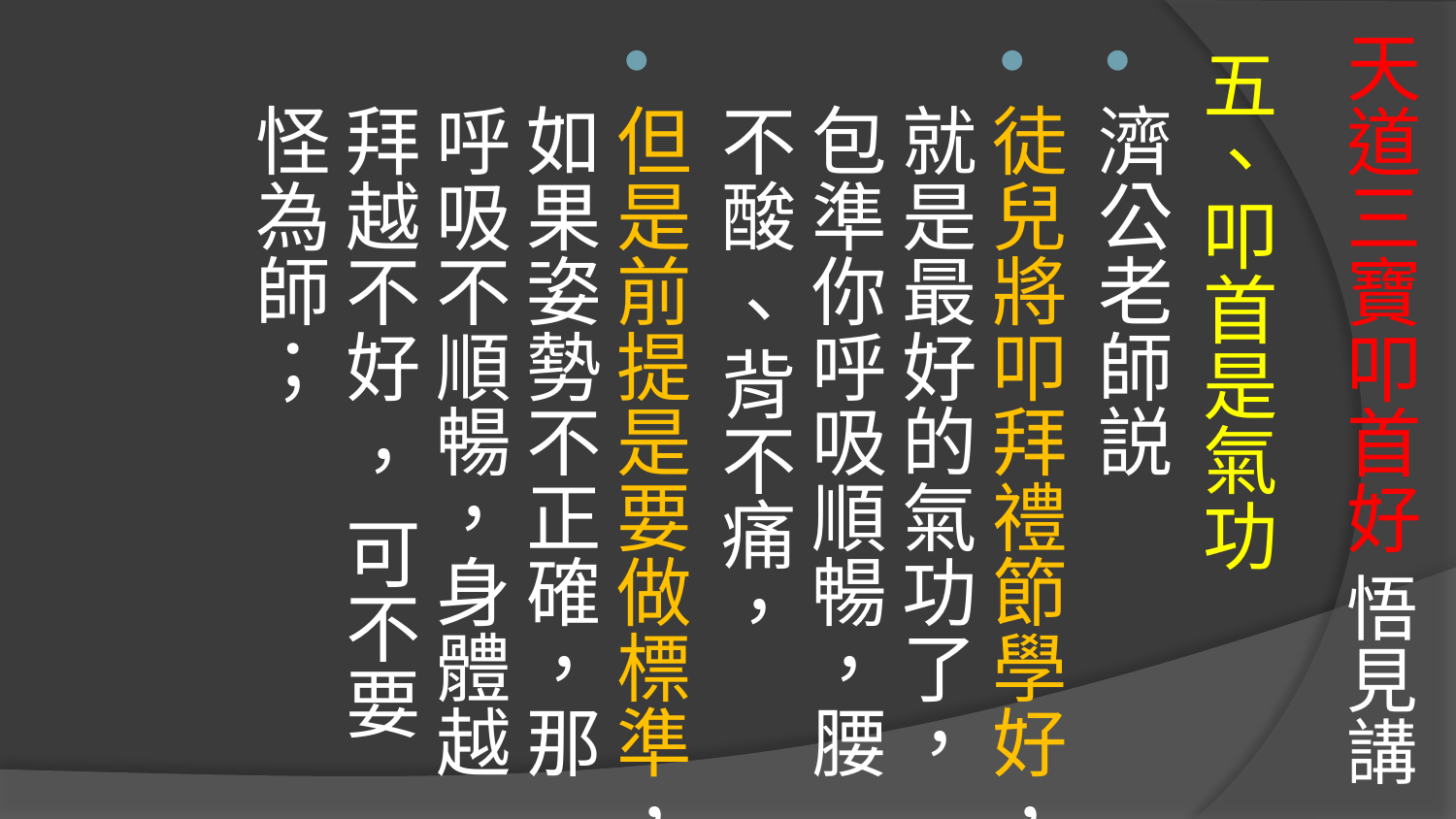

# 天道三寶叩首好 悟見講
五、叩首是氣功
濟公老師説
徒兒將叩拜禮節學好，就是最好的氣功了，包準你呼吸順暢，腰不酸 、背不痛，
但是前提是要做標準，如果姿勢不正確，那呼吸不順暢，身體越拜越不好 ， 可不要怪為師；